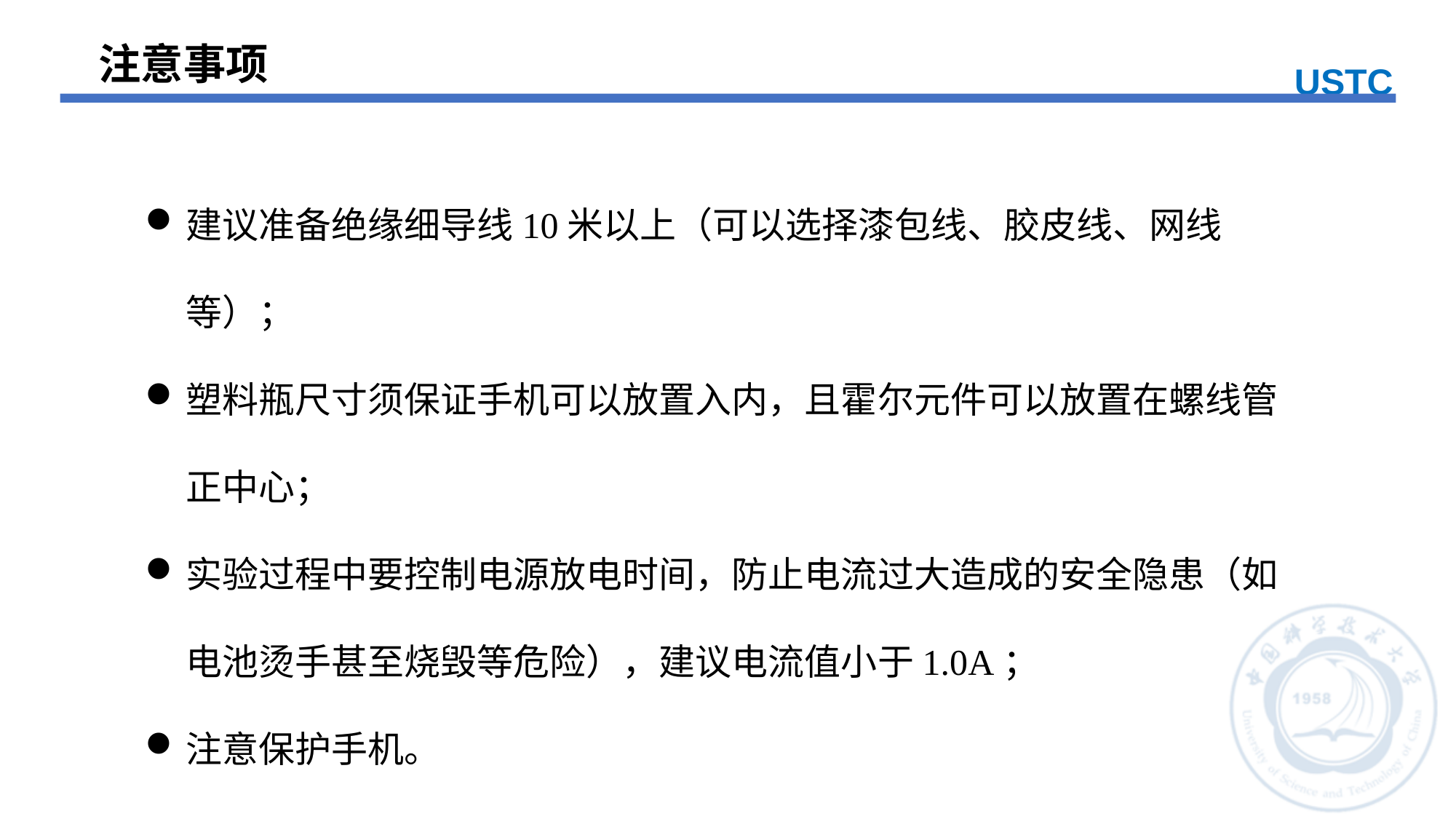

注意事项
USTC

建议准备绝缘细导线10米以上（可以选择漆包线、胶皮线、网线等）；
塑料瓶尺寸须保证手机可以放置入内，且霍尔元件可以放置在螺线管正中心；
实验过程中要控制电源放电时间，防止电流过大造成的安全隐患（如电池烫手甚至烧毁等危险），建议电流值小于1.0A；
注意保护手机。